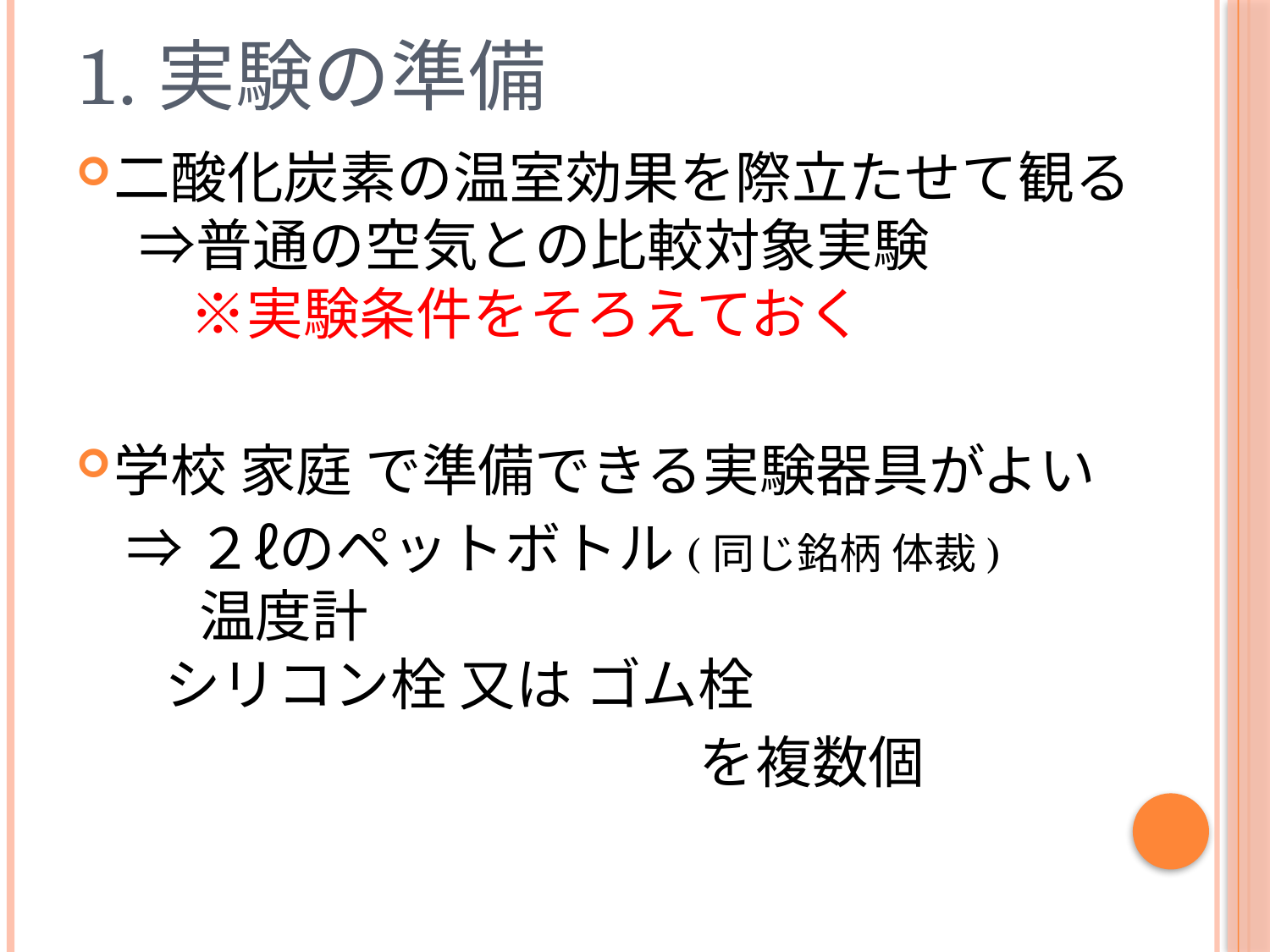

# 1.実験の準備
二酸化炭素の温室効果を際立たせて観る
  ⇒普通の空気との比較対象実験
      ※実験条件をそろえておく

学校 家庭 で準備できる実験器具がよい
    ⇒２ℓのペットボトル(同じ銘柄 体裁)
       温度計
       シリコン栓 又は ゴム栓
                                                を複数個